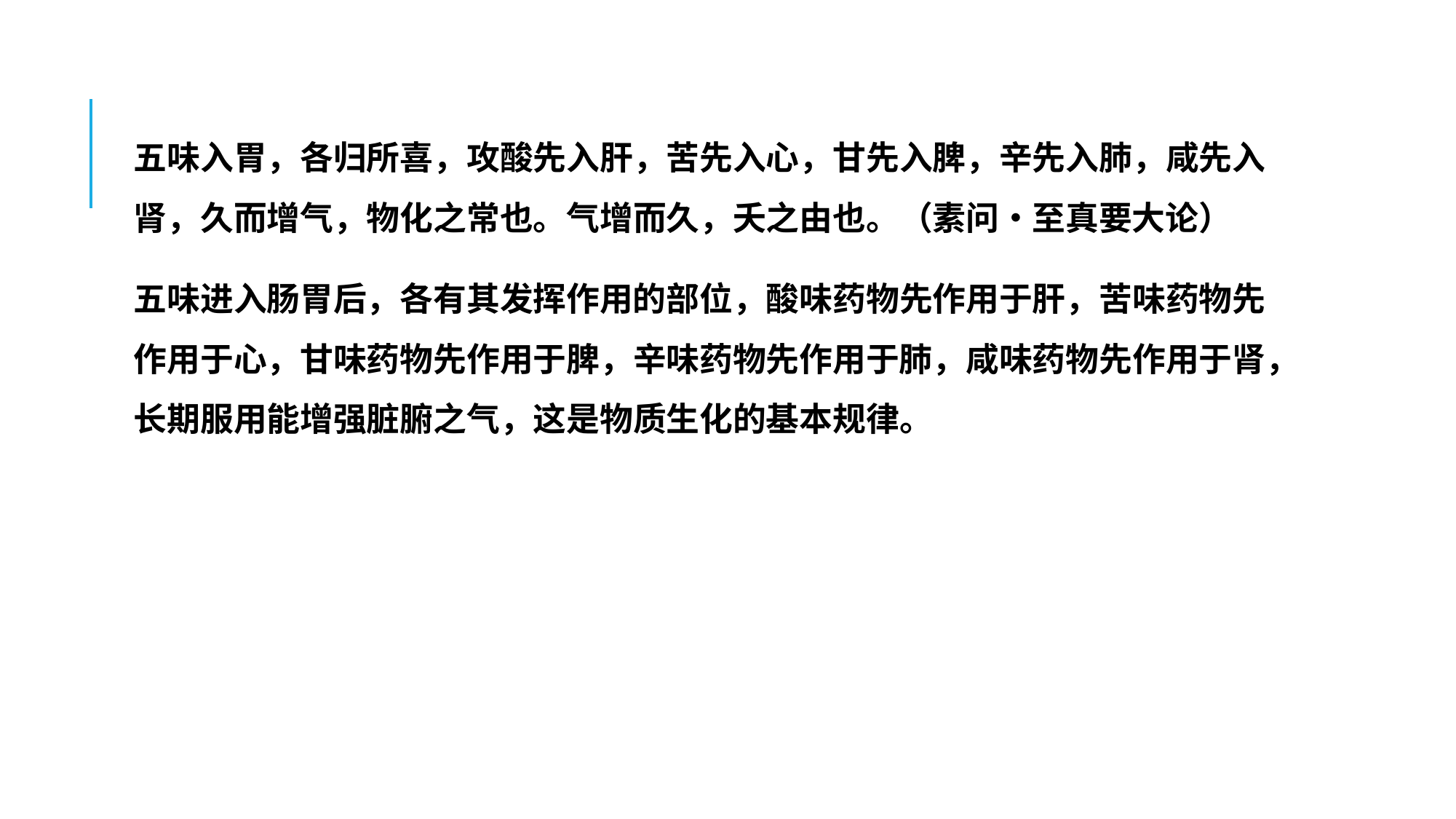

五味入胃，各归所喜，攻酸先入肝，苦先入心，甘先入脾，辛先入肺，咸先入肾，久而增气，物化之常也。气增而久，夭之由也。（素问•至真要大论）
五味进入肠胃后，各有其发挥作用的部位，酸味药物先作用于肝，苦味药物先作用于心，甘味药物先作用于脾，辛味药物先作用于肺，咸味药物先作用于肾，长期服用能增强脏腑之气，这是物质生化的基本规律。